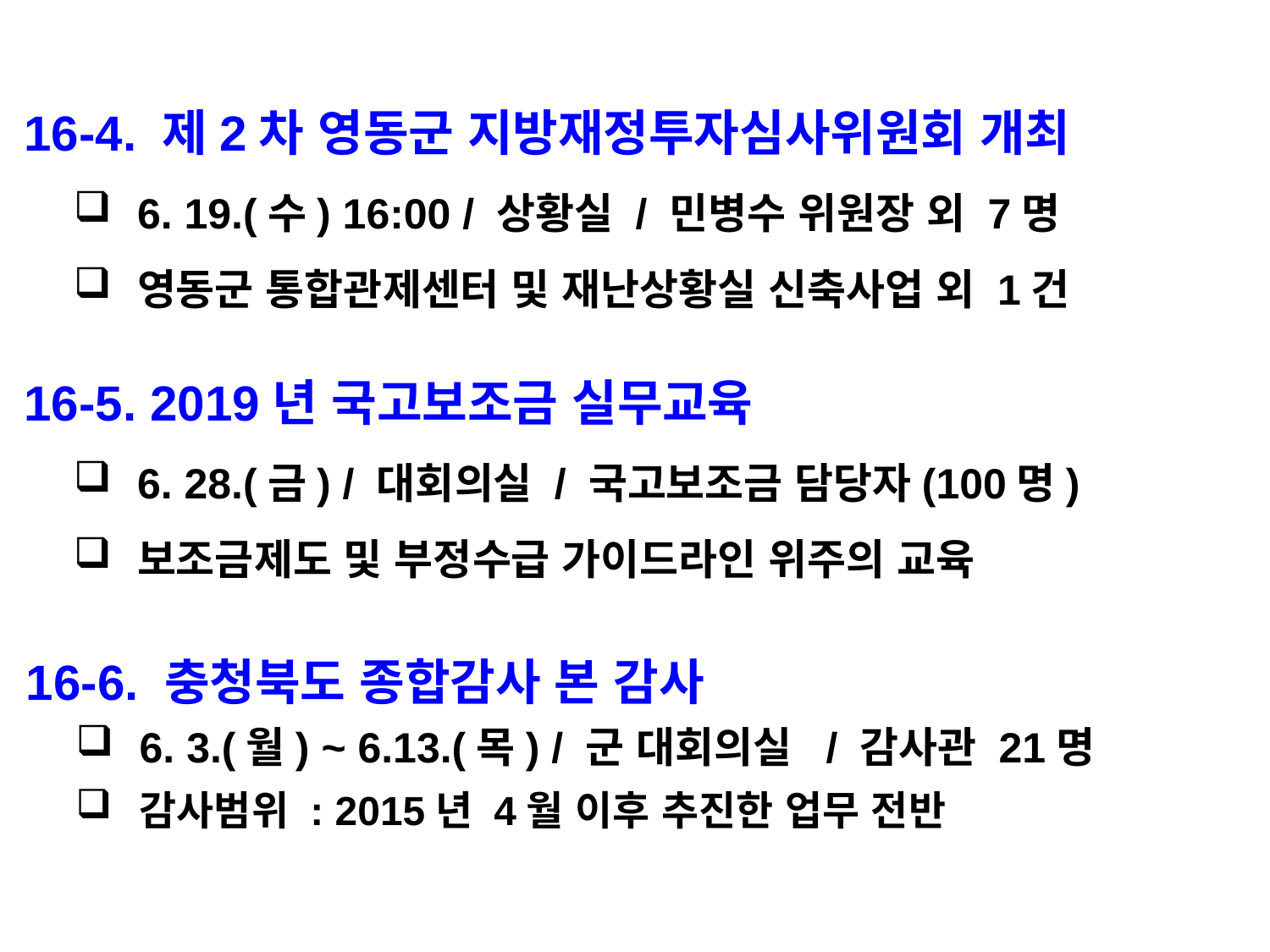

16-4. 제2차 영동군 지방재정투자심사위원회 개최
6. 19.(수) 16:00 / 상황실 / 민병수 위원장 외 7명
영동군 통합관제센터 및 재난상황실 신축사업 외 1건
 16-5. 2019년 국고보조금 실무교육
6. 28.(금) / 대회의실 / 국고보조금 담당자(100명)
보조금제도 및 부정수급 가이드라인 위주의 교육

 16-6. 충청북도 종합감사 본 감사
6. 3.(월) ~ 6.13.(목) / 군 대회의실  / 감사관 21명
감사범위 : 2015년 4월 이후 추진한 업무 전반